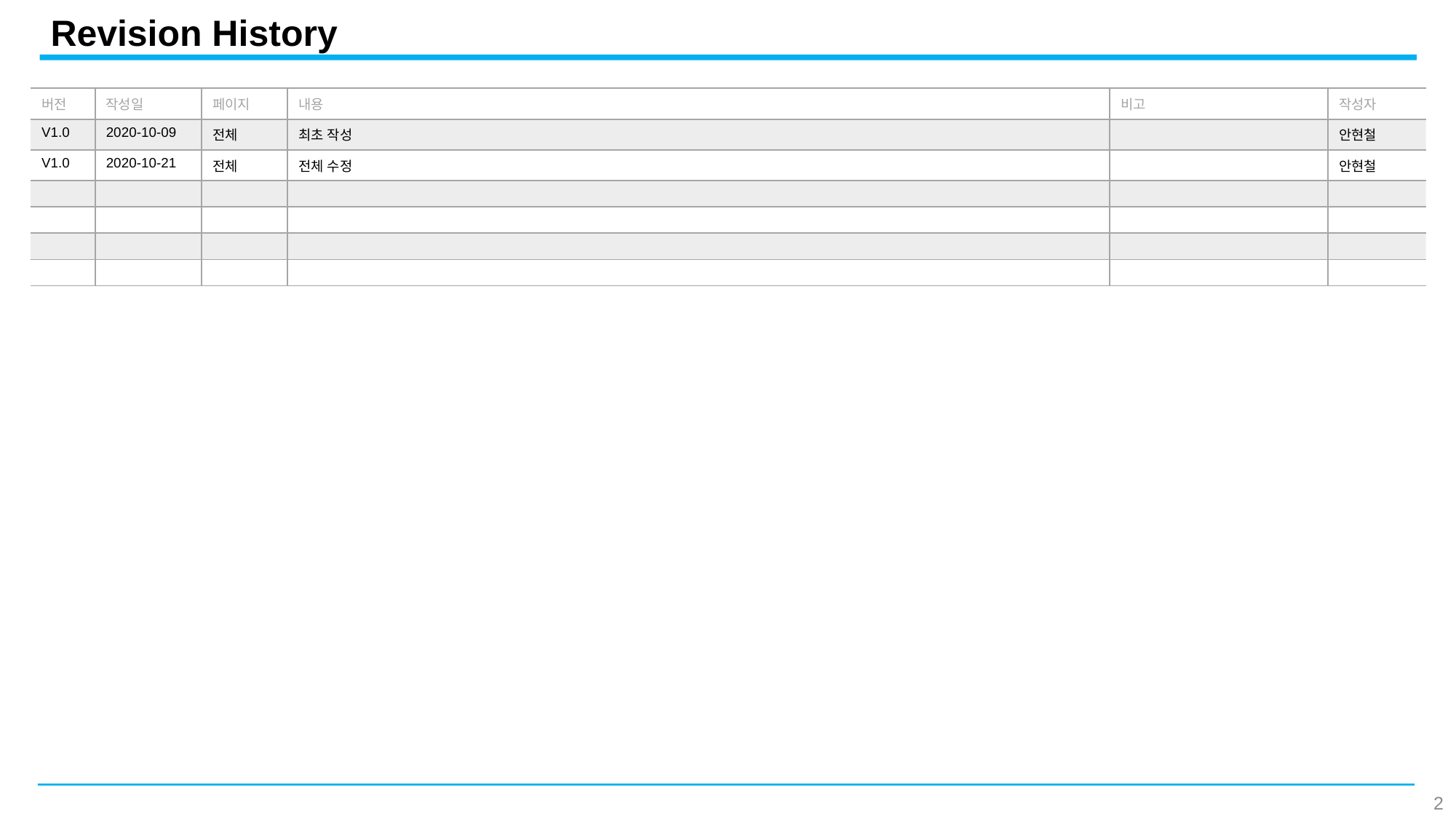

Revision History
| 버전 | 작성일 | 페이지 | 내용 | 비고 | 작성자 |
| --- | --- | --- | --- | --- | --- |
| V1.0 | 2020-10-09 | 전체 | 최초 작성 |  | 안현철 |
| V1.0 | 2020-10-21 | 전체 | 전체 수정 |  | 안현철 |
|  |  |  |  |  |  |
|  |  |  |  |  |  |
|  |  |  |  |  |  |
|  |  |  |  |  |  |